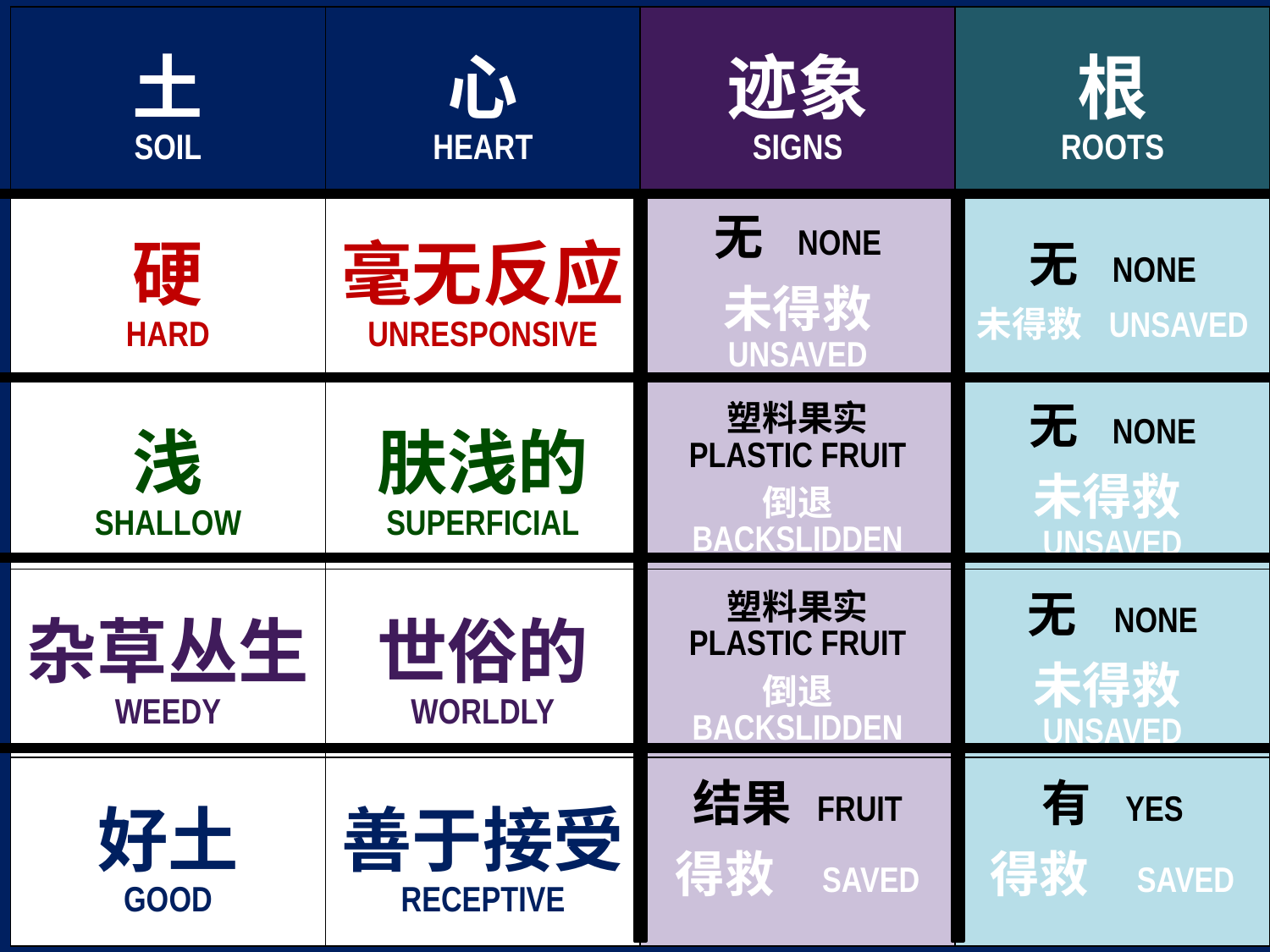

| 土 SOIL | 心 HEART | 迹象 SIGNS | 根 ROOTS |
| --- | --- | --- | --- |
| 硬 HARD | 毫无反应 UNRESPONSIVE | 无 NONE 未得救 UNSAVED | 无 NONE 未得救 UNSAVED |
| 浅 SHALLOW | 肤浅的 SUPERFICIAL | 塑料果实 PLASTIC FRUIT 倒退 BACKSLIDDEN | 无 NONE 未得救 UNSAVED |
| 杂草丛生 WEEDY | 世俗的 WORLDLY | 塑料果实 PLASTIC FRUIT 倒退 BACKSLIDDEN | 无 NONE 未得救 UNSAVED |
| 好土 GOOD | 善于接受 RECEPTIVE | 结果 FRUIT 得救 SAVED | 有 YES 得救 SAVED |